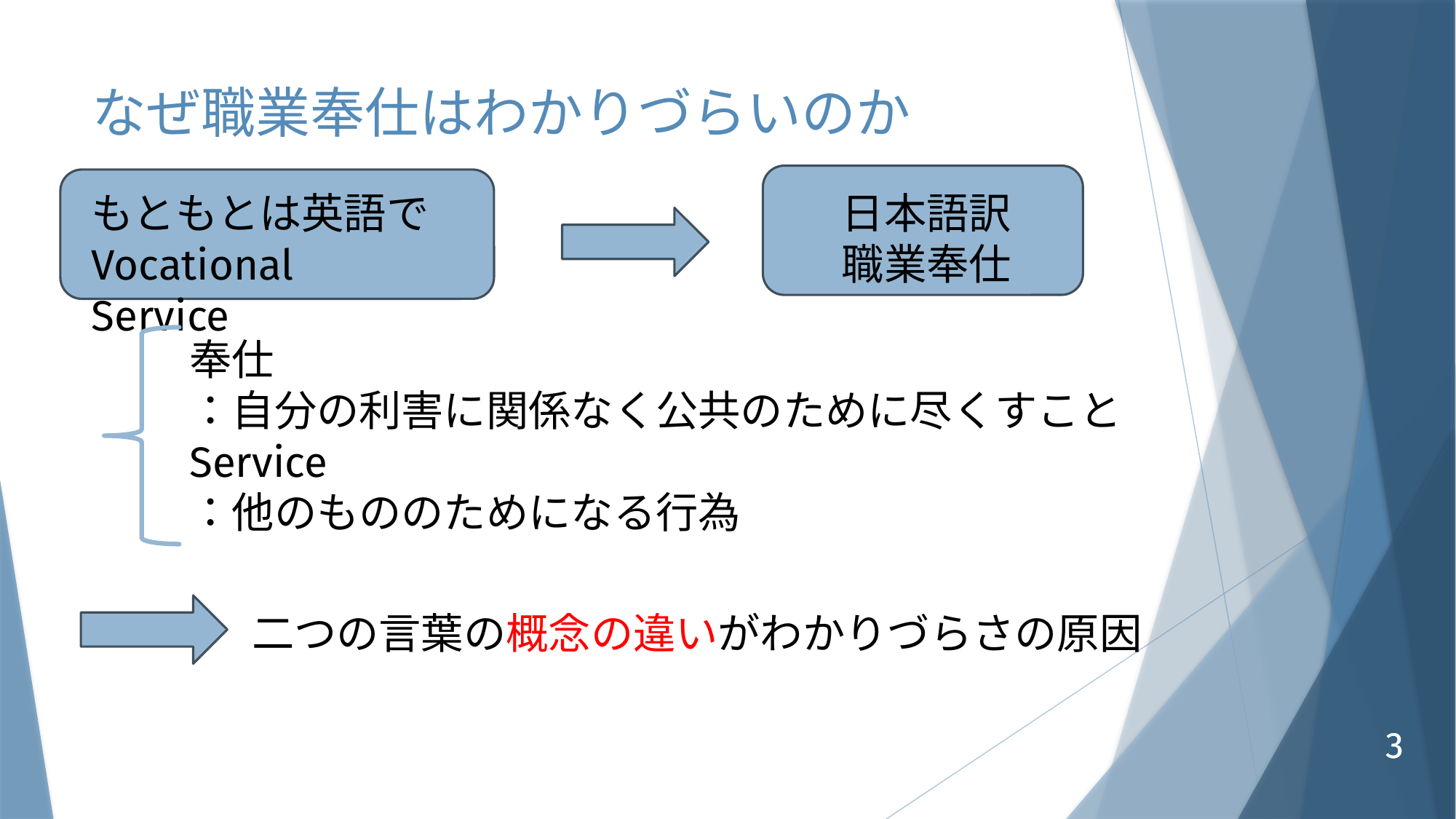

# なぜ職業奉仕はわかりづらいのか

もともとは英語で
Vocational　Service
日本語訳
職業奉仕

奉仕
：自分の利害に関係なく公共のために尽くすこと
Service
：他のもののためになる行為

二つの言葉の概念の違いがわかりづらさの原因